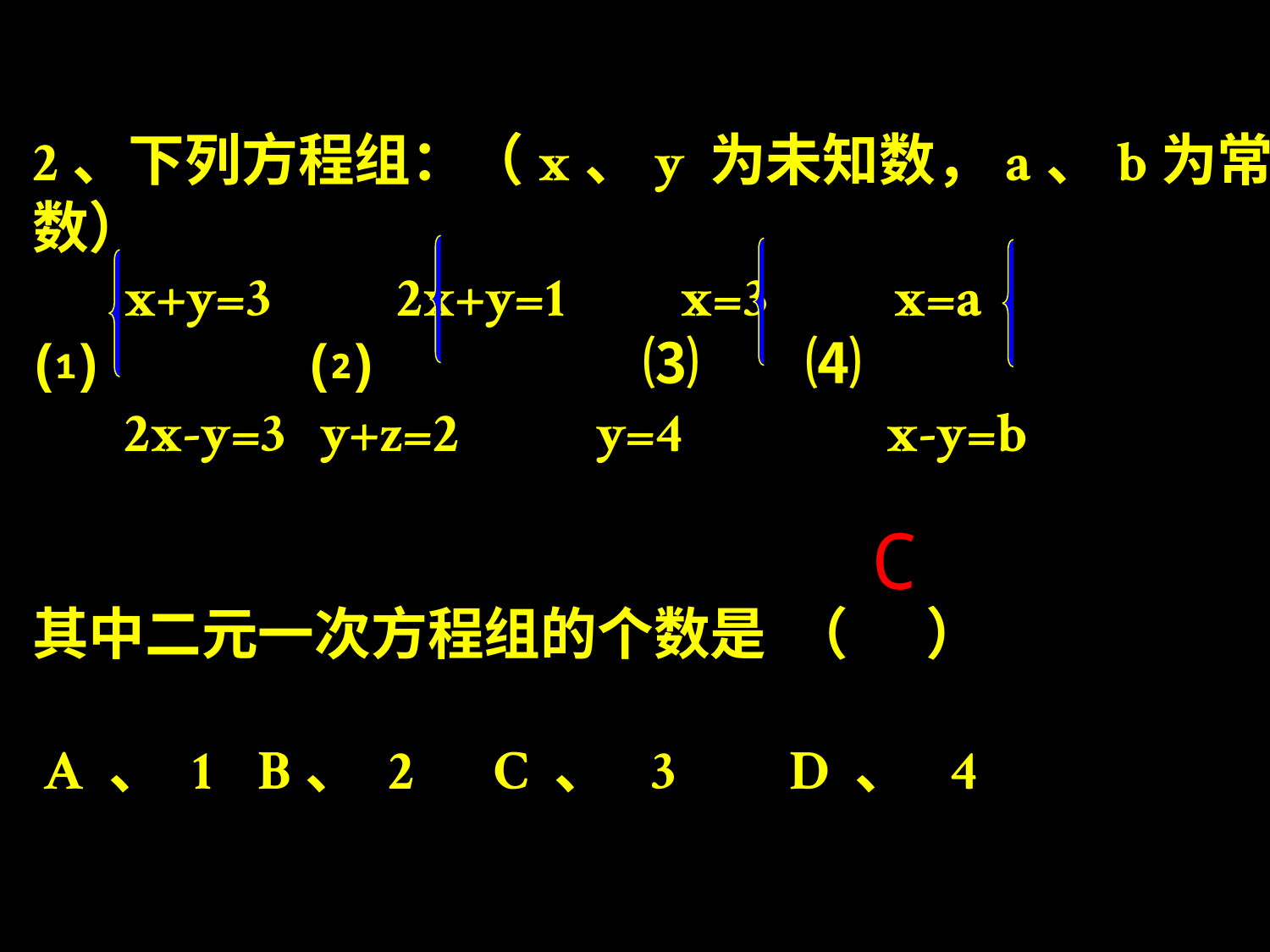

2、下列方程组：（x、y 为未知数，a、b为常数）
        x+y=3           2x+y=1          x=3           x=a
⑴ 	             ⑵		         ⑶      	 ⑷
        2x-y=3	   y+z=2            y=4	        x-y=b

其中二元一次方程组的个数是  （      ）

 A 、 1    B、 2       C 、  3          D 、  4

C